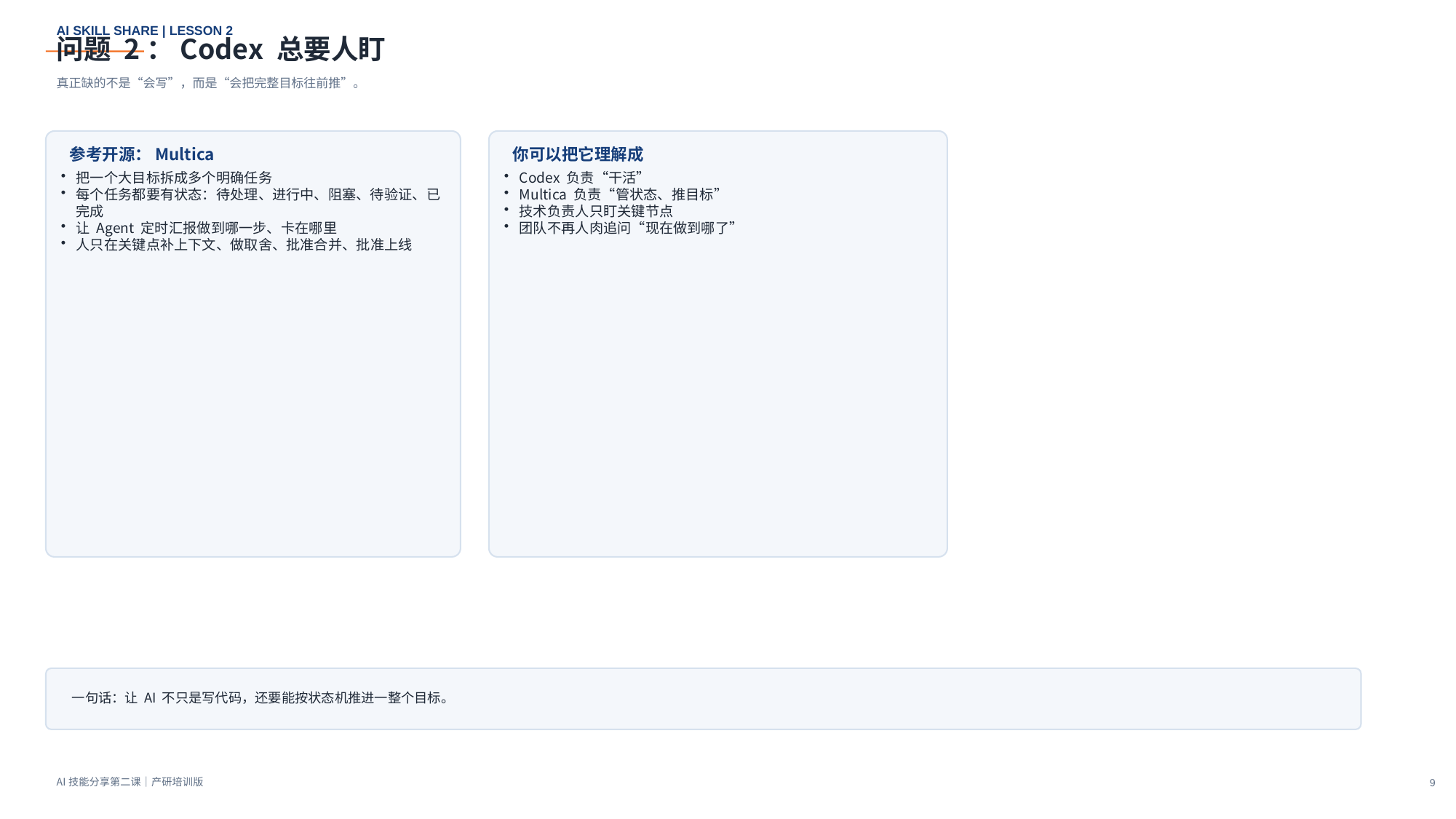

问题 2：Codex 总要人盯
真正缺的不是“会写”，而是“会把完整目标往前推”。

参考开源：Multica
你可以把它理解成
把一个大目标拆成多个明确任务
每个任务都要有状态：待处理、进行中、阻塞、待验证、已完成
让 Agent 定时汇报做到哪一步、卡在哪里
人只在关键点补上下文、做取舍、批准合并、批准上线
Codex 负责“干活”
Multica 负责“管状态、推目标”
技术负责人只盯关键节点
团队不再人肉追问“现在做到哪了”

一句话：让 AI 不只是写代码，还要能按状态机推进一整个目标。
9